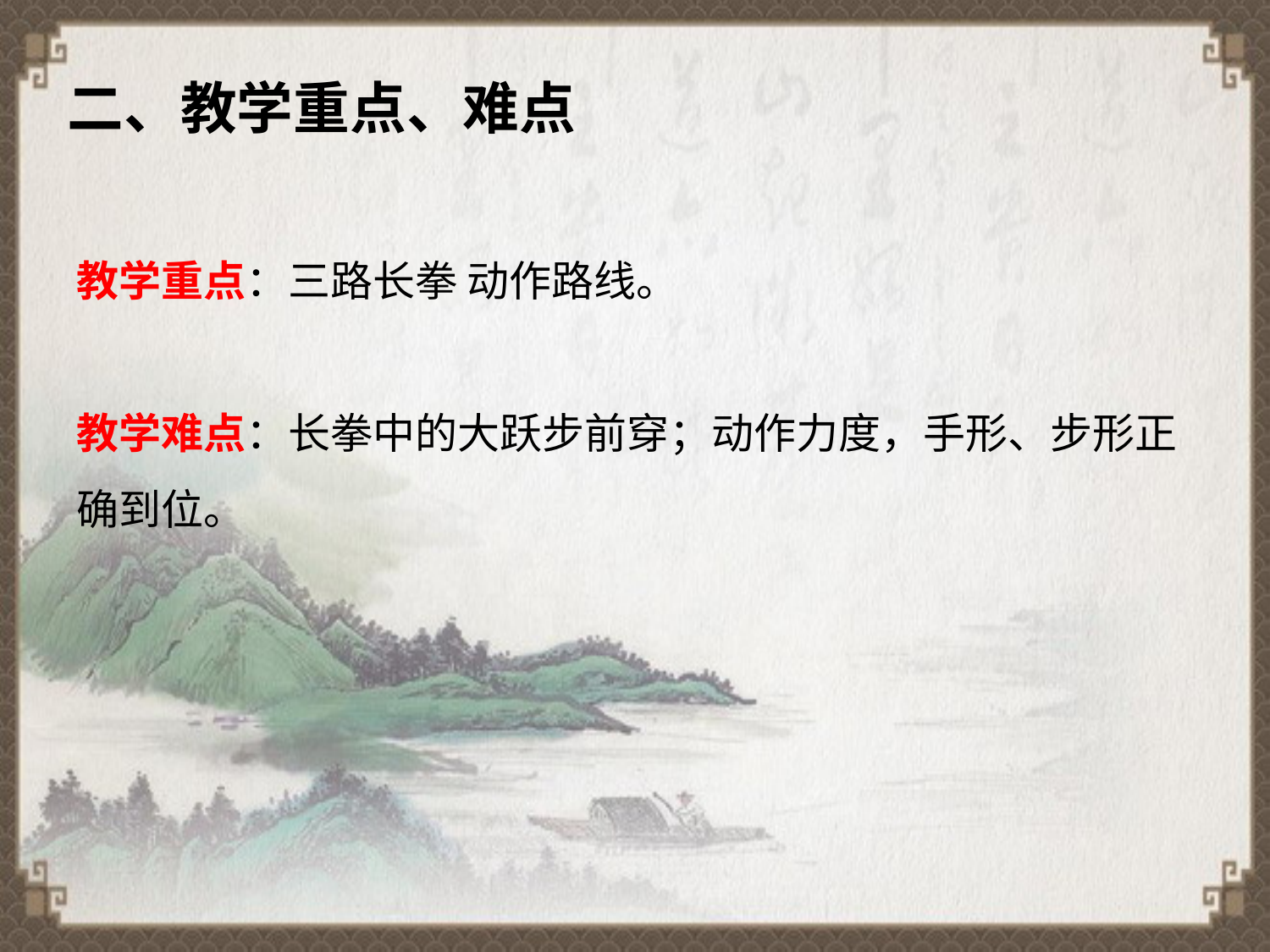

# 二、教学重点、难点
教学重点：三路长拳 动作路线。

教学难点：长拳中的大跃步前穿；动作力度，手形、步形正确到位。